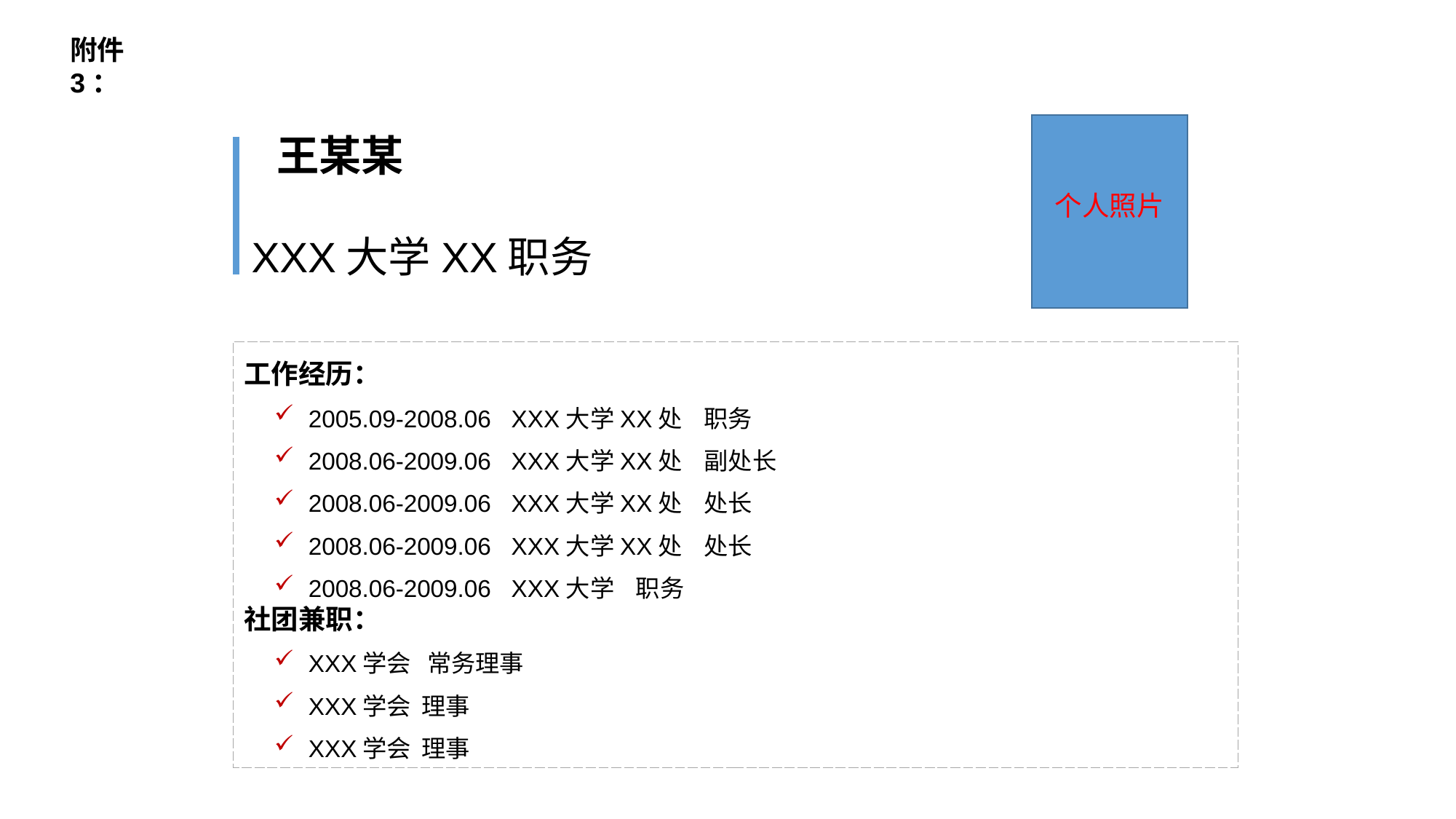

附件3：

王某某
个人照片
XXX大学XX职务
工作经历：
2005.09-2008.06   XXX大学XX处    职务
2008.06-2009.06   XXX大学XX处    副处长
2008.06-2009.06   XXX大学XX处    处长
2008.06-2009.06   XXX大学XX处    处长
2008.06-2009.06   XXX大学    职务
社团兼职：
XXX学会   常务理事
XXX学会  理事
XXX学会  理事